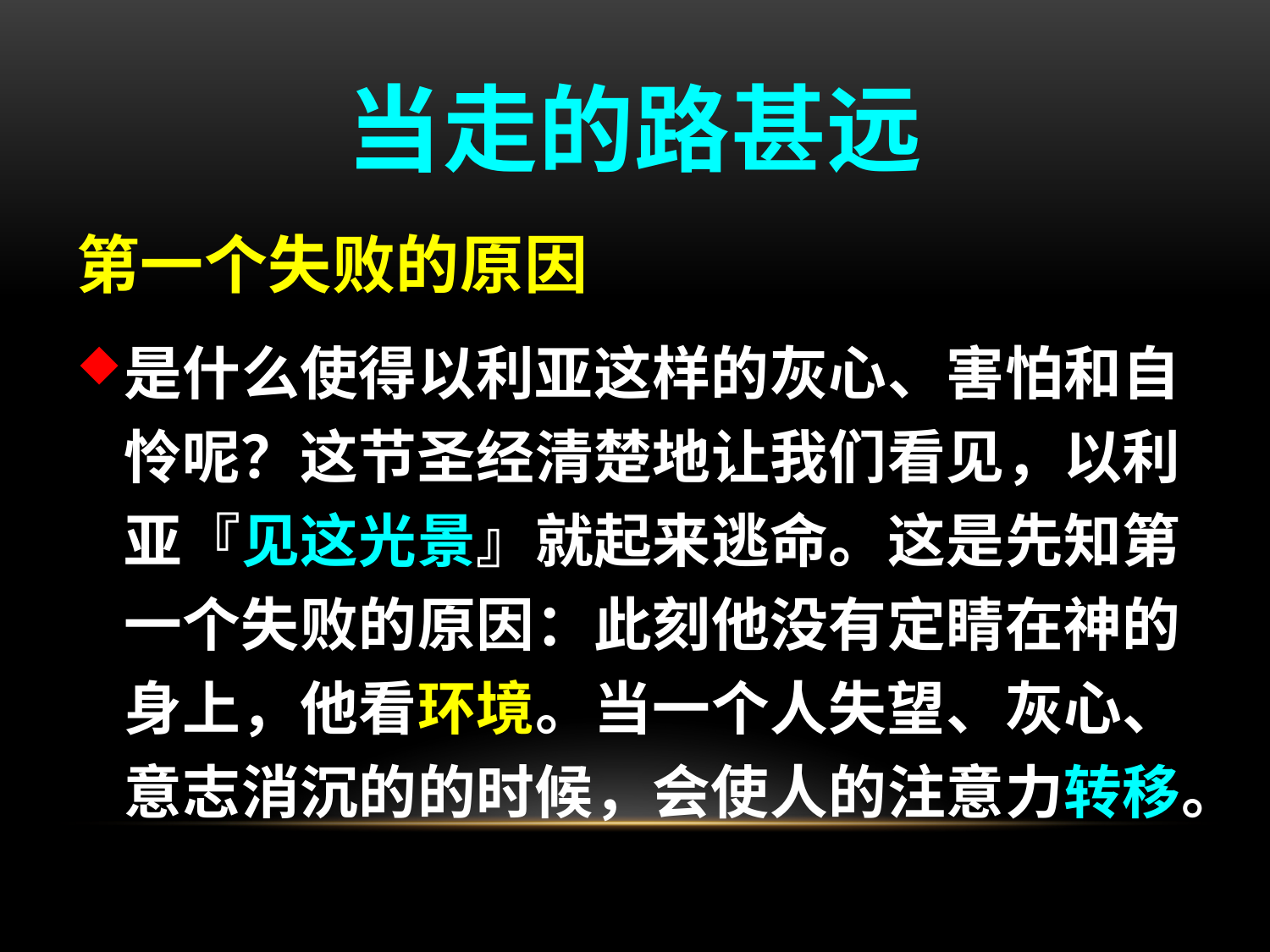

# 当走的路甚远
第一个失败的原因
是什么使得以利亚这样的灰心、害怕和自怜呢？这节圣经清楚地让我们看见，以利亚『见这光景』就起来逃命。这是先知第一个失败的原因：此刻他没有定睛在神的身上，他看环境。当一个人失望、灰心、意志消沉的的时候，会使人的注意力转移。